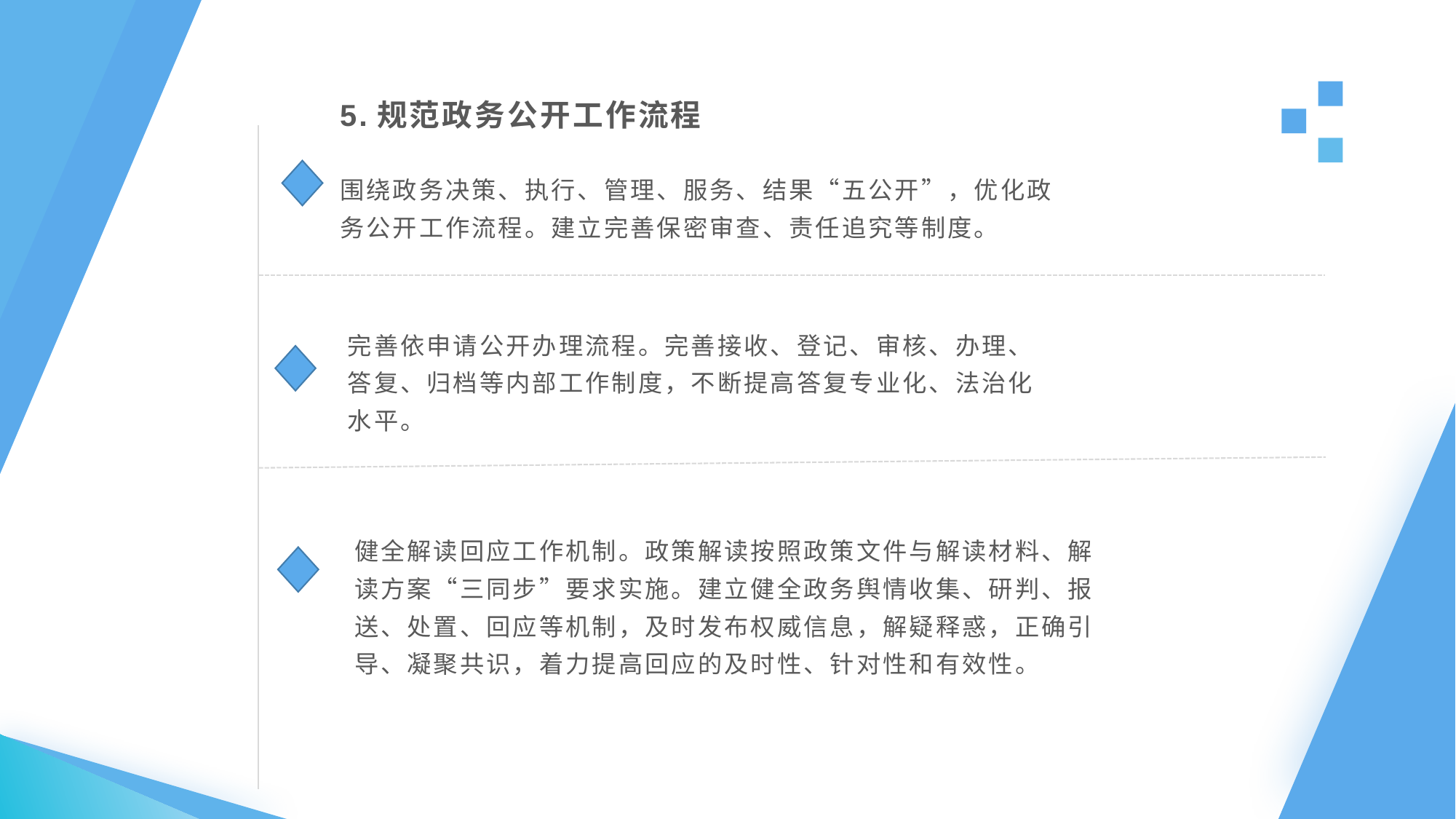

5.规范政务公开工作流程

围绕政务决策、执行、管理、服务、结果“五公开”，优化政务公开工作流程。建立完善保密审查、责任追究等制度。
完善依申请公开办理流程。完善接收、登记、审核、办理、答复、归档等内部工作制度，不断提高答复专业化、法治化水平。

健全解读回应工作机制。政策解读按照政策文件与解读材料、解读方案“三同步”要求实施。建立健全政务舆情收集、研判、报送、处置、回应等机制，及时发布权威信息，解疑释惑，正确引导、凝聚共识，着力提高回应的及时性、针对性和有效性。